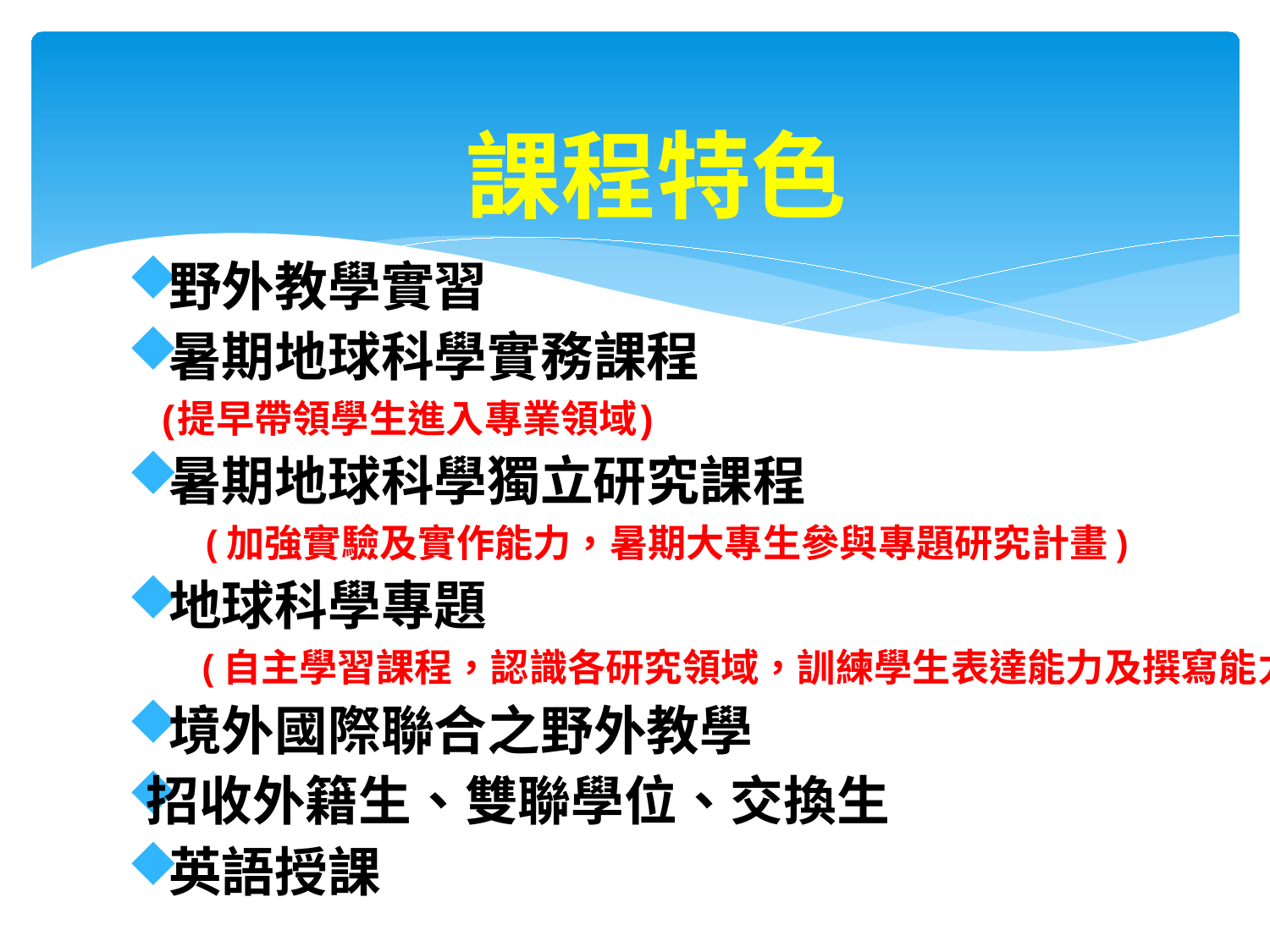

# 課程特色
野外教學實習
暑期地球科學實務課程
       (提早帶領學生進入專業領域)
暑期地球科學獨立研究課程
       (加強實驗及實作能力，暑期大專生參與專題研究計畫)
地球科學專題
     (自主學習課程，認識各研究領域，訓練學生表達能力及撰寫能力)
境外國際聯合之野外教學
招收外籍生、雙聯學位、交換生
英語授課